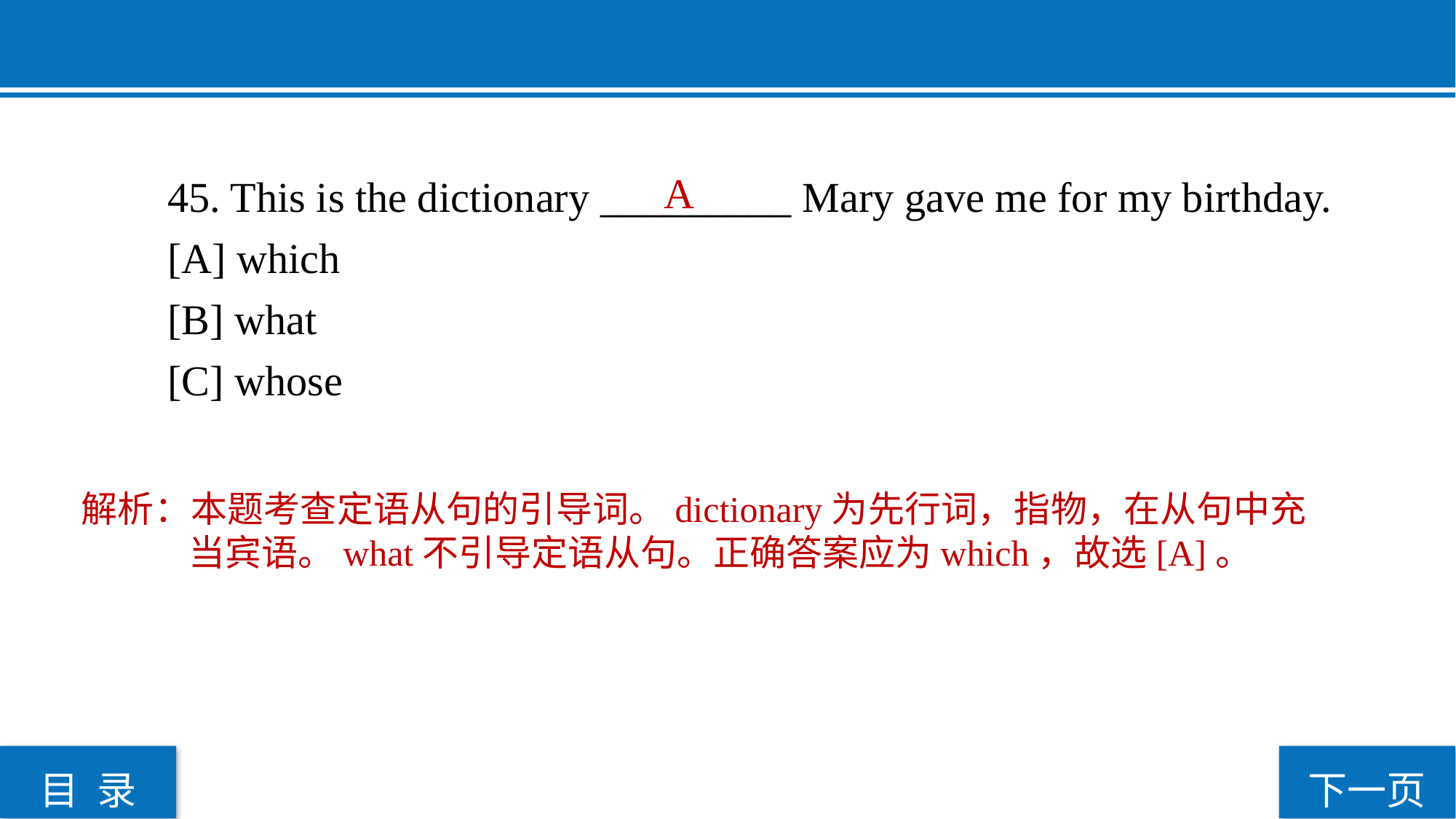

45. This is the dictionary _________ Mary gave me for my birthday.
[A] which
[B] what
[C] whose
A
解析：本题考查定语从句的引导词。dictionary为先行词，指物，在从句中充当宾语。what不引导定语从句。正确答案应为which，故选[A]。